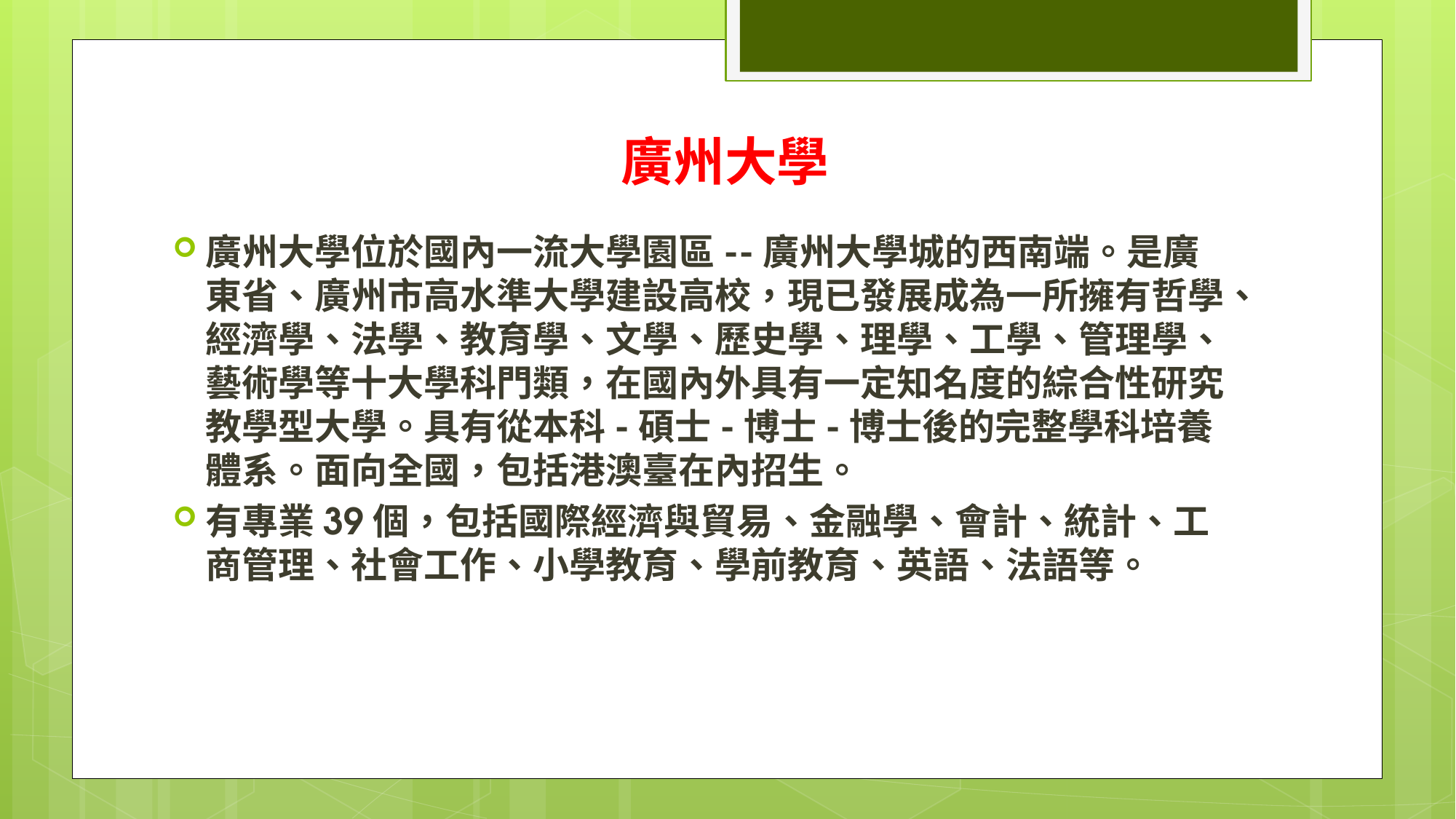

# 廣州大學
廣州大學位於國內一流大學園區--廣州大學城的西南端。是廣東省、廣州市高水準大學建設高校，現已發展成為一所擁有哲學、經濟學、法學、教育學、文學、歷史學、理學、工學、管理學、藝術學等十大學科門類，在國內外具有一定知名度的綜合性研究教學型大學。具有從本科-碩士-博士-博士後的完整學科培養體系。面向全國，包括港澳臺在內招生。
有專業39個，包括國際經濟與貿易、金融學、會計、統計、工商管理、社會工作、小學教育、學前教育、英語、法語等。